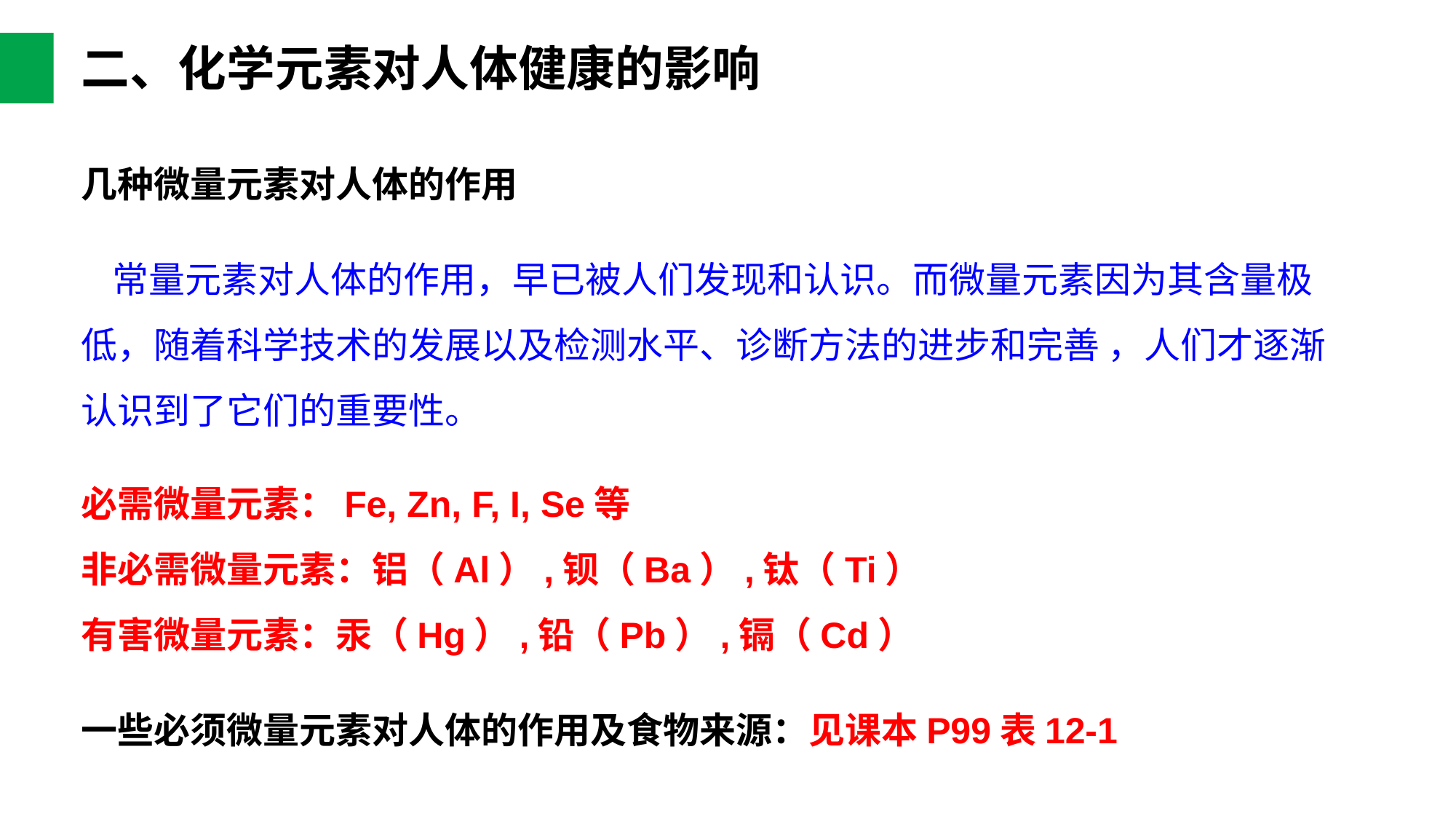

二、化学元素对人体健康的影响
几种微量元素对人体的作用
    常量元素对人体的作用，早已被人们发现和认识。而微量元素因为其含量极低，随着科学技术的发展以及检测水平、诊断方法的进步和完善 ，人们才逐渐认识到了它们的重要性。
必需微量元素：Fe, Zn, F, I, Se等
非必需微量元素：铝（Al）,钡（Ba）,钛（Ti）
有害微量元素：汞（Hg）,铅（Pb）,镉（Cd）
一些必须微量元素对人体的作用及食物来源：见课本P99表12-1